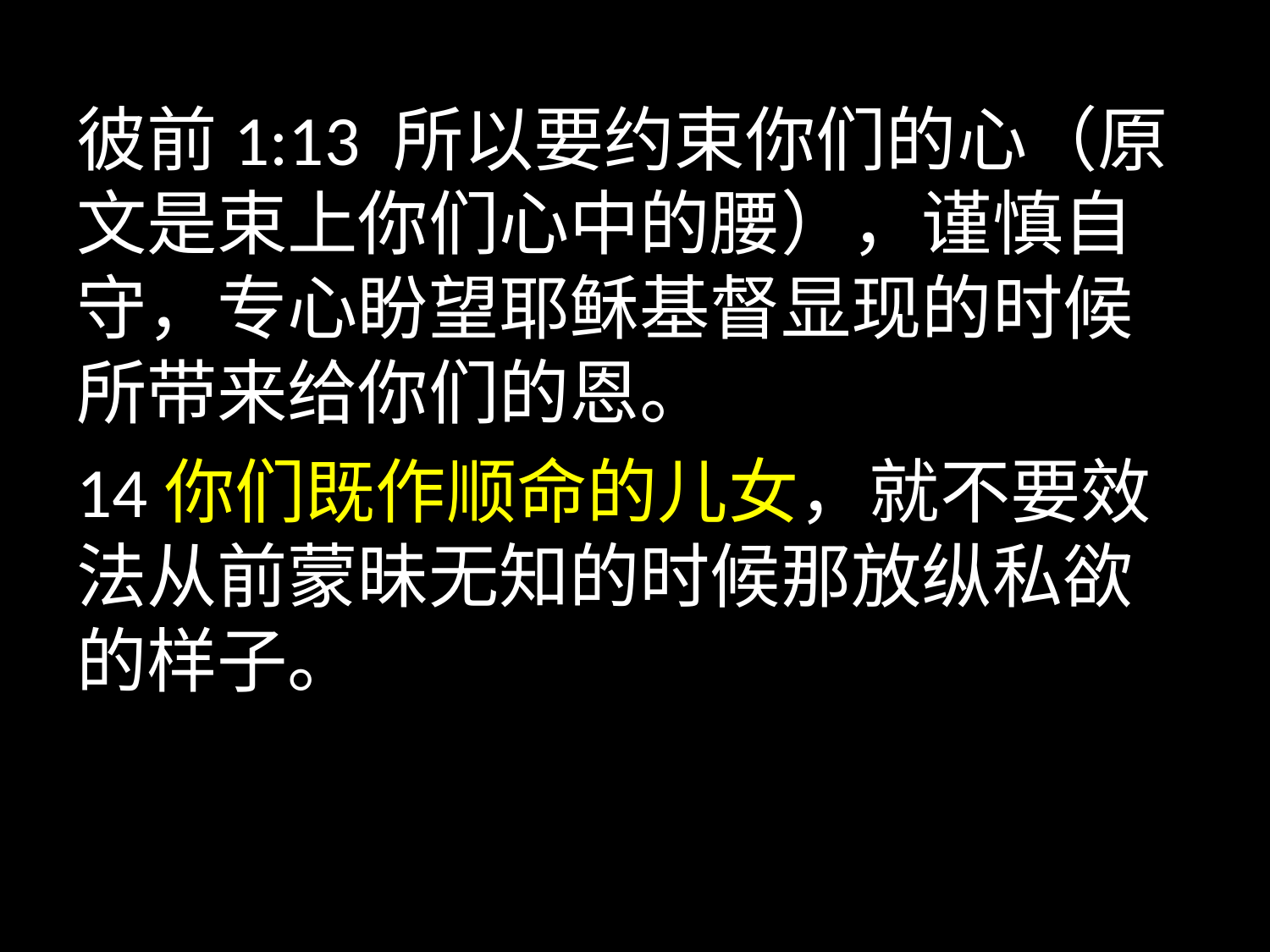

彼前1:13 所以要约束你们的心（原文是束上你们心中的腰），谨慎自守，专心盼望耶稣基督显现的时候所带来给你们的恩。
14你们既作顺命的儿女，就不要效法从前蒙昧无知的时候那放纵私欲的样子。